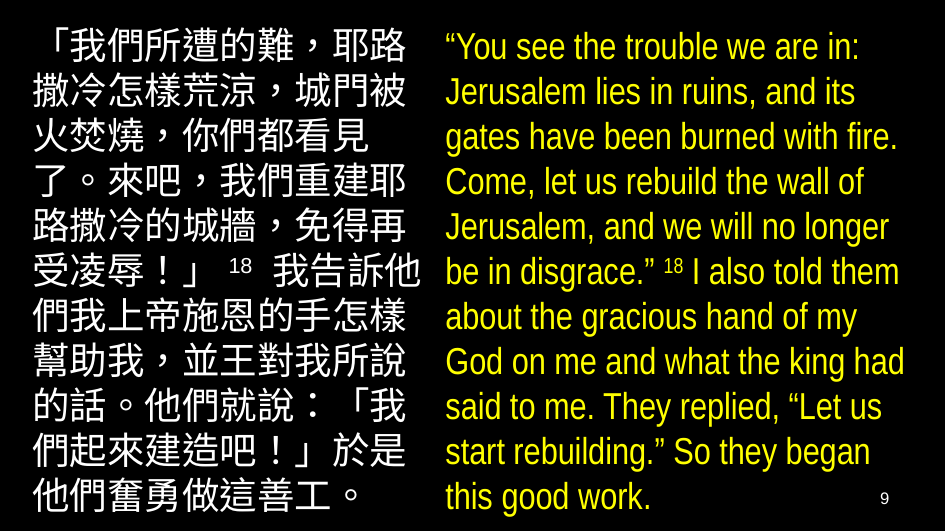

「我們所遭的難，耶路撒冷怎樣荒涼，城門被火焚燒，你們都看見了。來吧，我們重建耶路撒冷的城牆，免得再受凌辱！」18 我告訴他們我上帝施恩的手怎樣幫助我，並王對我所說的話。他們就說：「我們起來建造吧！」於是他們奮勇做這善工。
“You see the trouble we are in: Jerusalem lies in ruins, and its gates have been burned with fire. Come, let us rebuild the wall of Jerusalem, and we will no longer be in disgrace.” 18 I also told them about the gracious hand of my God on me and what the king had said to me. They replied, “Let us start rebuilding.” So they began this good work.
9